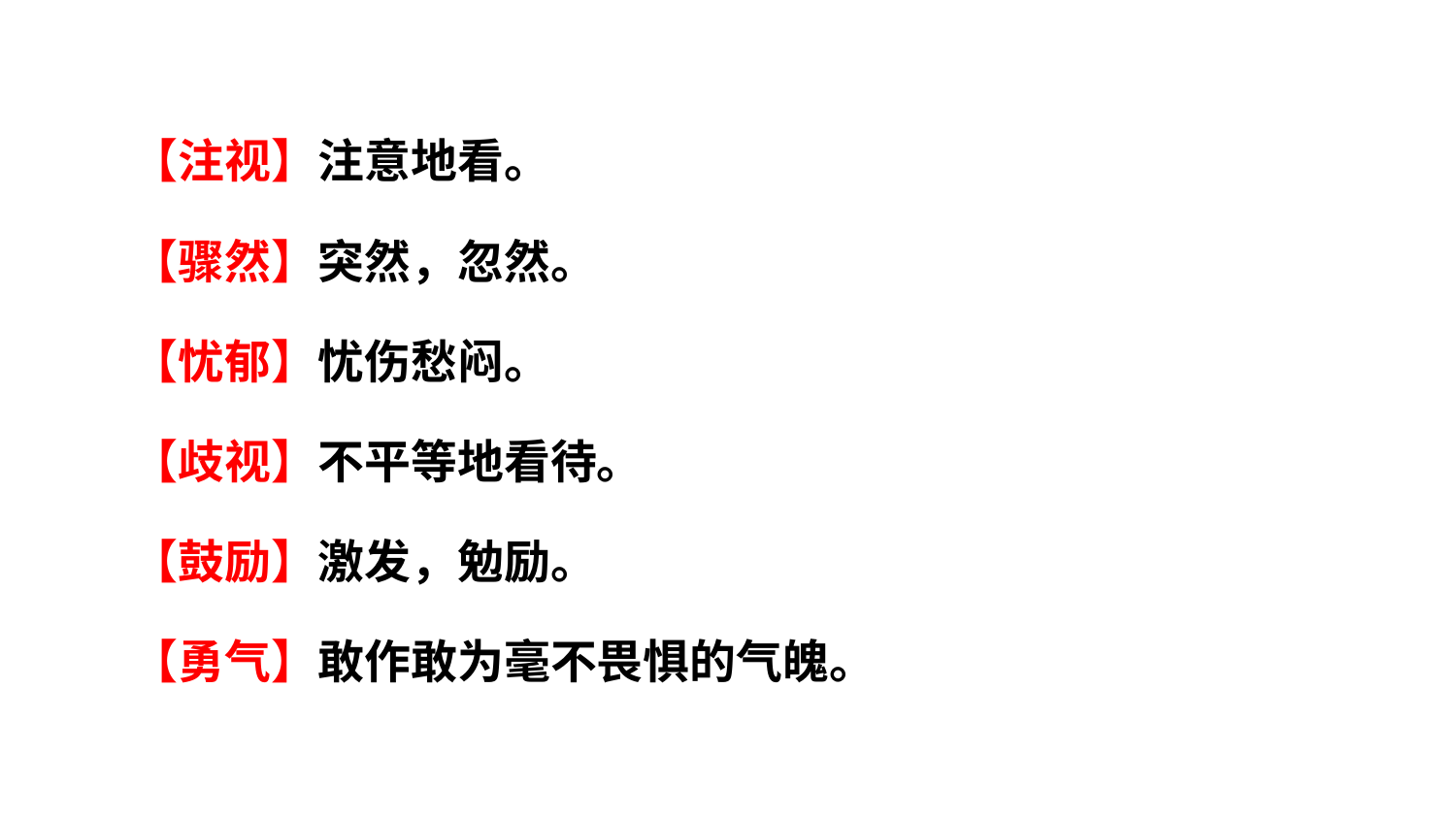

【注视】注意地看。
【骤然】突然，忽然。
【忧郁】忧伤愁闷。
【歧视】不平等地看待。
【鼓励】激发，勉励。
【勇气】敢作敢为毫不畏惧的气魄。